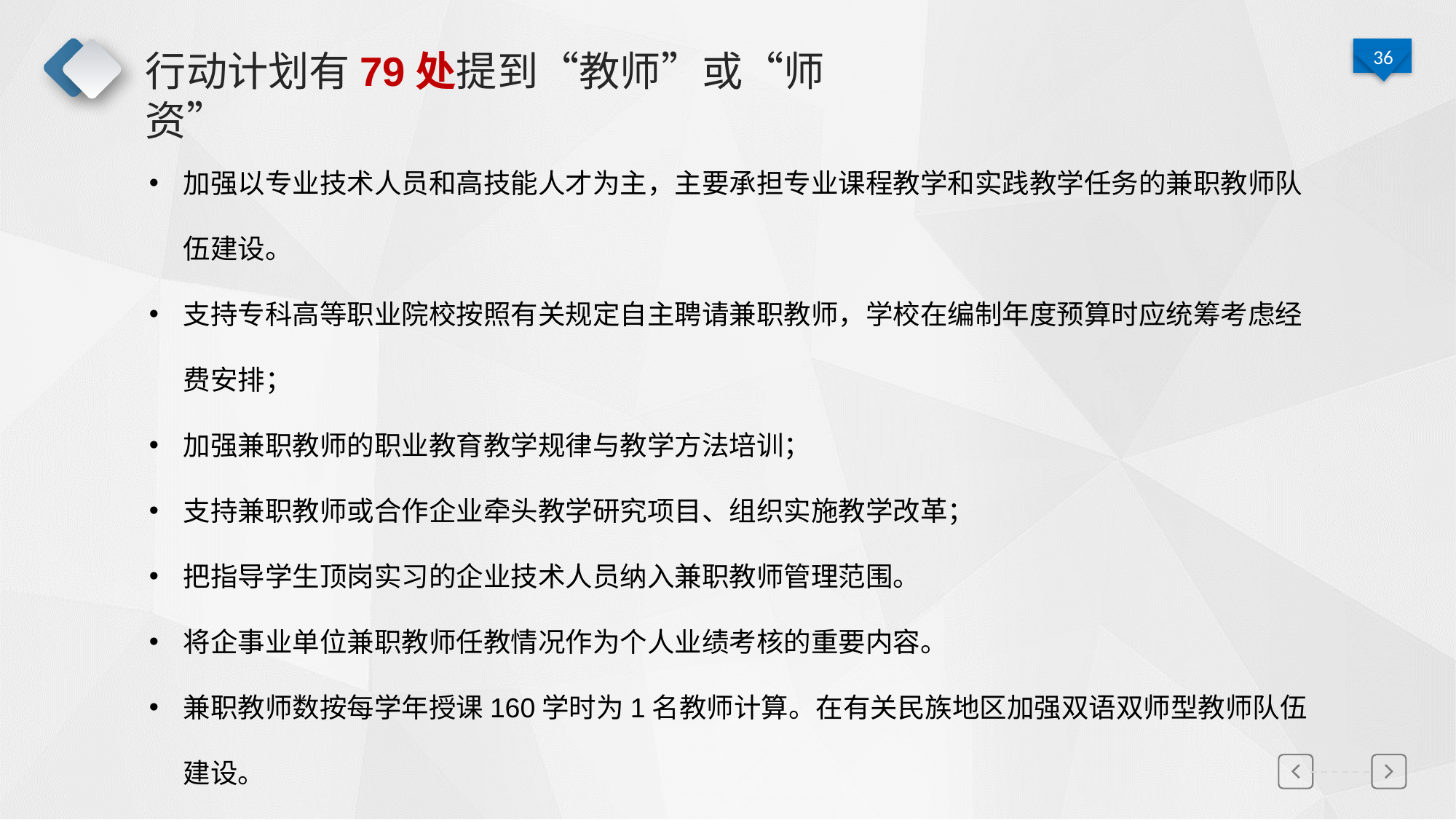

# 行动计划有79处提到“教师”或“师资”
加强以专业技术人员和高技能人才为主，主要承担专业课程教学和实践教学任务的兼职教师队伍建设。
支持专科高等职业院校按照有关规定自主聘请兼职教师，学校在编制年度预算时应统筹考虑经费安排；
加强兼职教师的职业教育教学规律与教学方法培训；
支持兼职教师或合作企业牵头教学研究项目、组织实施教学改革；
把指导学生顶岗实习的企业技术人员纳入兼职教师管理范围。
将企事业单位兼职教师任教情况作为个人业绩考核的重要内容。
兼职教师数按每学年授课160学时为1名教师计算。在有关民族地区加强双语双师型教师队伍建设。